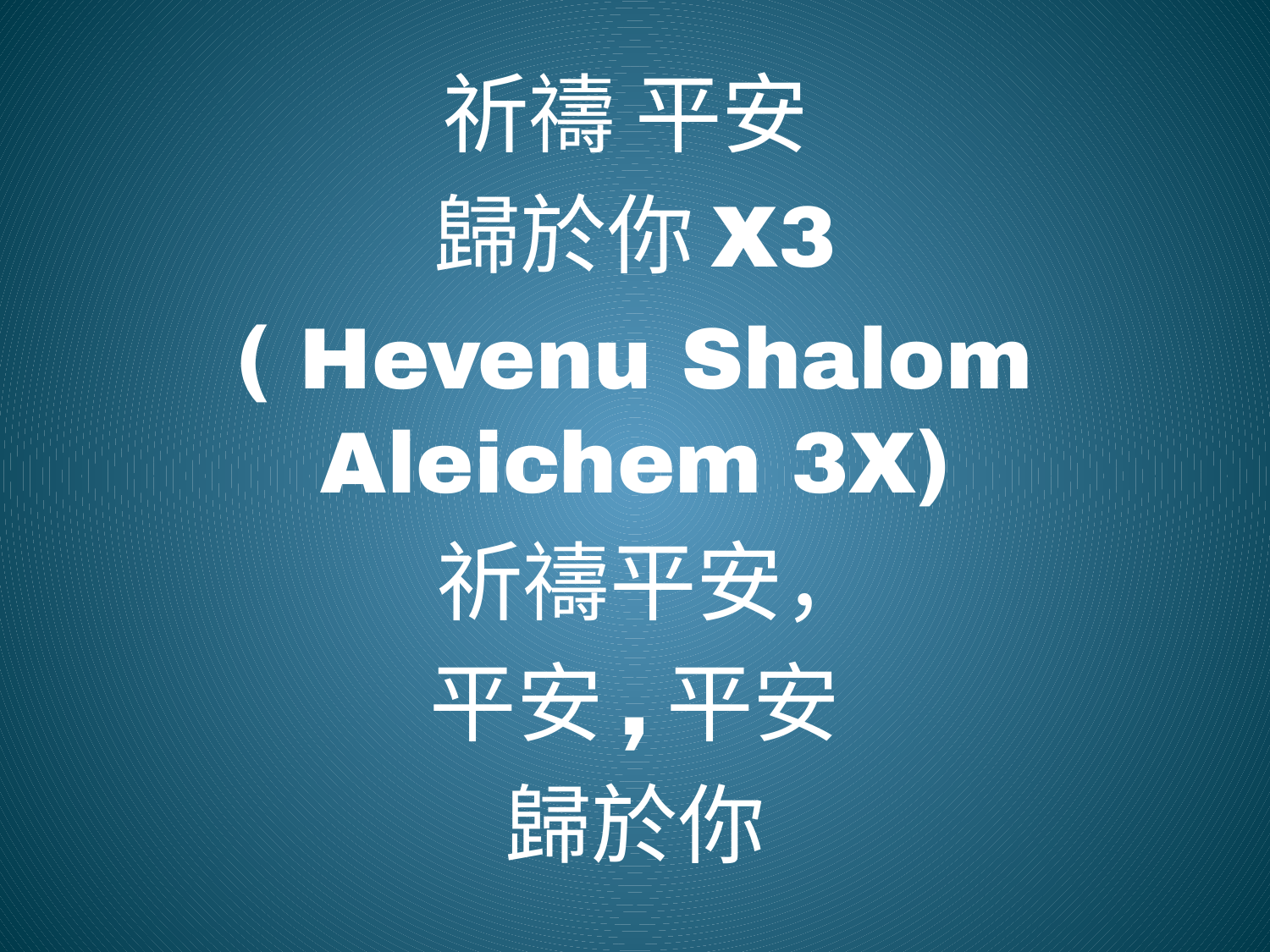

祈禱 平安
歸於你X3
( Hevenu Shalom Aleichem 3X)
 祈禱平安，
平安,平安
歸於你